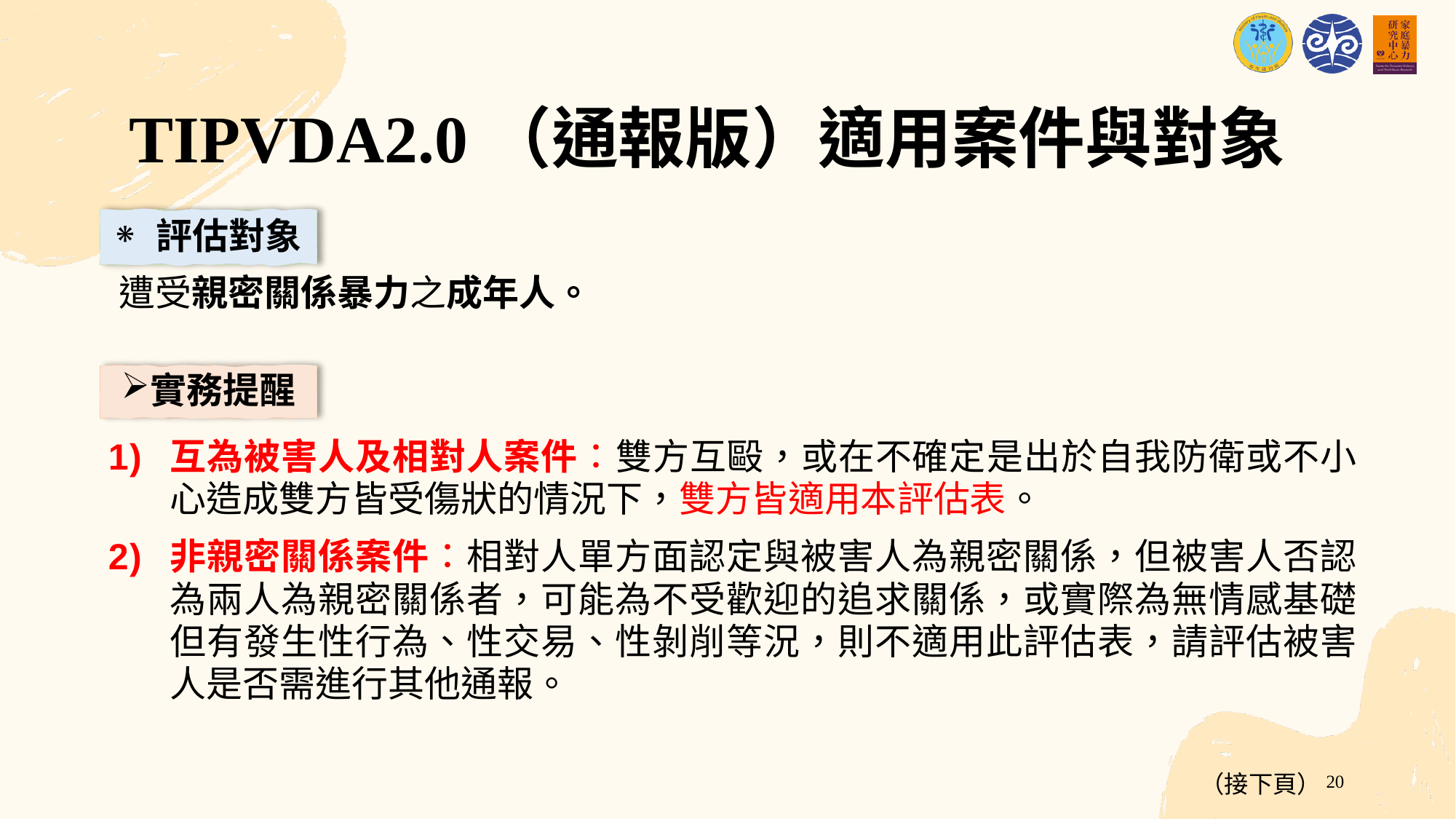

TIPVDA2.0（通報版）適用案件與對象
評估對象
遭受親密關係暴力之成年人。
實務提醒
互為被害人及相對人案件：雙方互毆，或在不確定是出於自我防衛或不小心造成雙方皆受傷狀的情況下，雙方皆適用本評估表。
非親密關係案件：相對人單方面認定與被害人為親密關係，但被害人否認為兩人為親密關係者，可能為不受歡迎的追求關係，或實際為無情感基礎但有發生性行為、性交易、性剝削等況，則不適用此評估表，請評估被害人是否需進行其他通報。
 （接下頁）
20